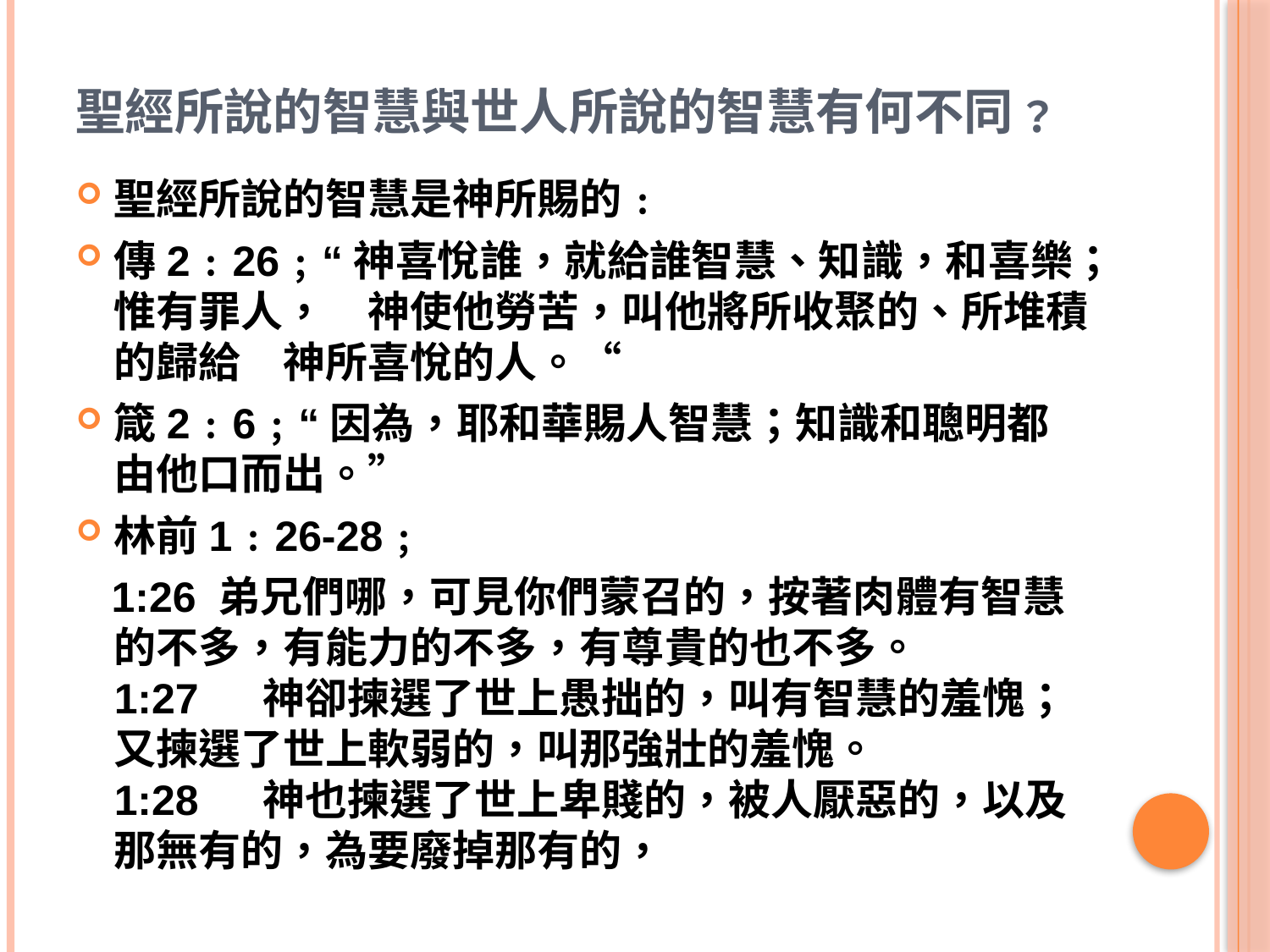

# 聖經所說的智慧與世人所說的智慧有何不同﹖
聖經所說的智慧是神所賜的﹕
傳2﹕26﹔“神喜悅誰，就給誰智慧、知識，和喜樂；惟有罪人，　神使他勞苦，叫他將所收聚的、所堆積的歸給　神所喜悅的人。“
箴2﹕6﹔“因為，耶和華賜人智慧；知識和聰明都由他口而出。”
林前1﹕26-28﹔
   1:26 弟兄們哪，可見你們蒙召的，按著肉體有智慧的不多，有能力的不多，有尊貴的也不多。
1:27 　神卻揀選了世上愚拙的，叫有智慧的羞愧；又揀選了世上軟弱的，叫那強壯的羞愧。
1:28 　神也揀選了世上卑賤的，被人厭惡的，以及那無有的，為要廢掉那有的，